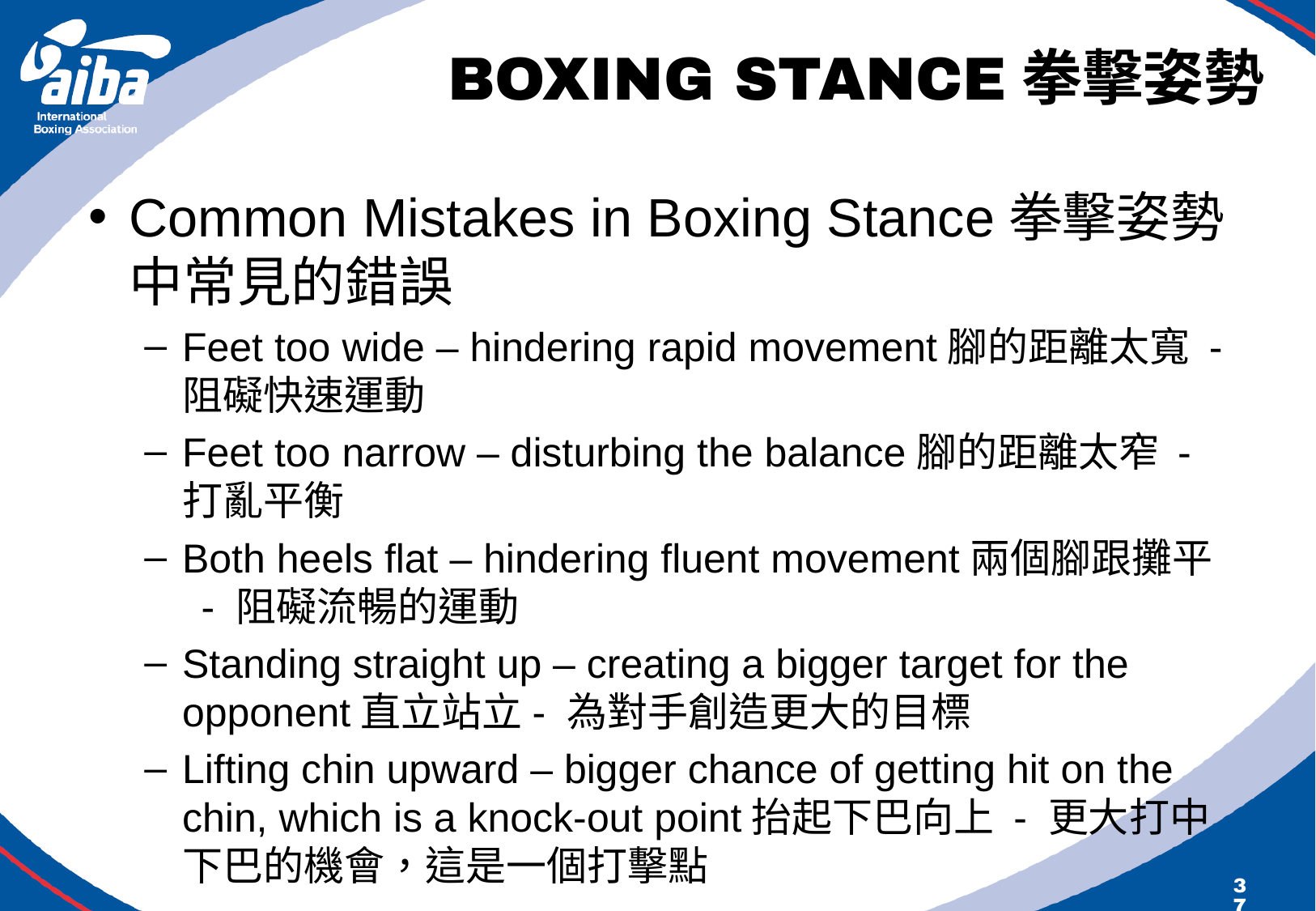

# BOXING STANCE拳擊姿勢
Common Mistakes in Boxing Stance拳擊姿勢中常見的錯誤
Feet too wide – hindering rapid movement腳的距離太寬 - 阻礙快速運動
Feet too narrow – disturbing the balance腳的距離太窄 - 打亂平衡
Both heels flat – hindering fluent movement兩個腳跟攤平 - 阻礙流暢的運動
Standing straight up – creating a bigger target for the opponent直立站立- 為對手創造更大的目標
Lifting chin upward – bigger chance of getting hit on the chin, which is a knock-out point抬起下巴向上 - 更大打中下巴的機會，這是一個打擊點
370